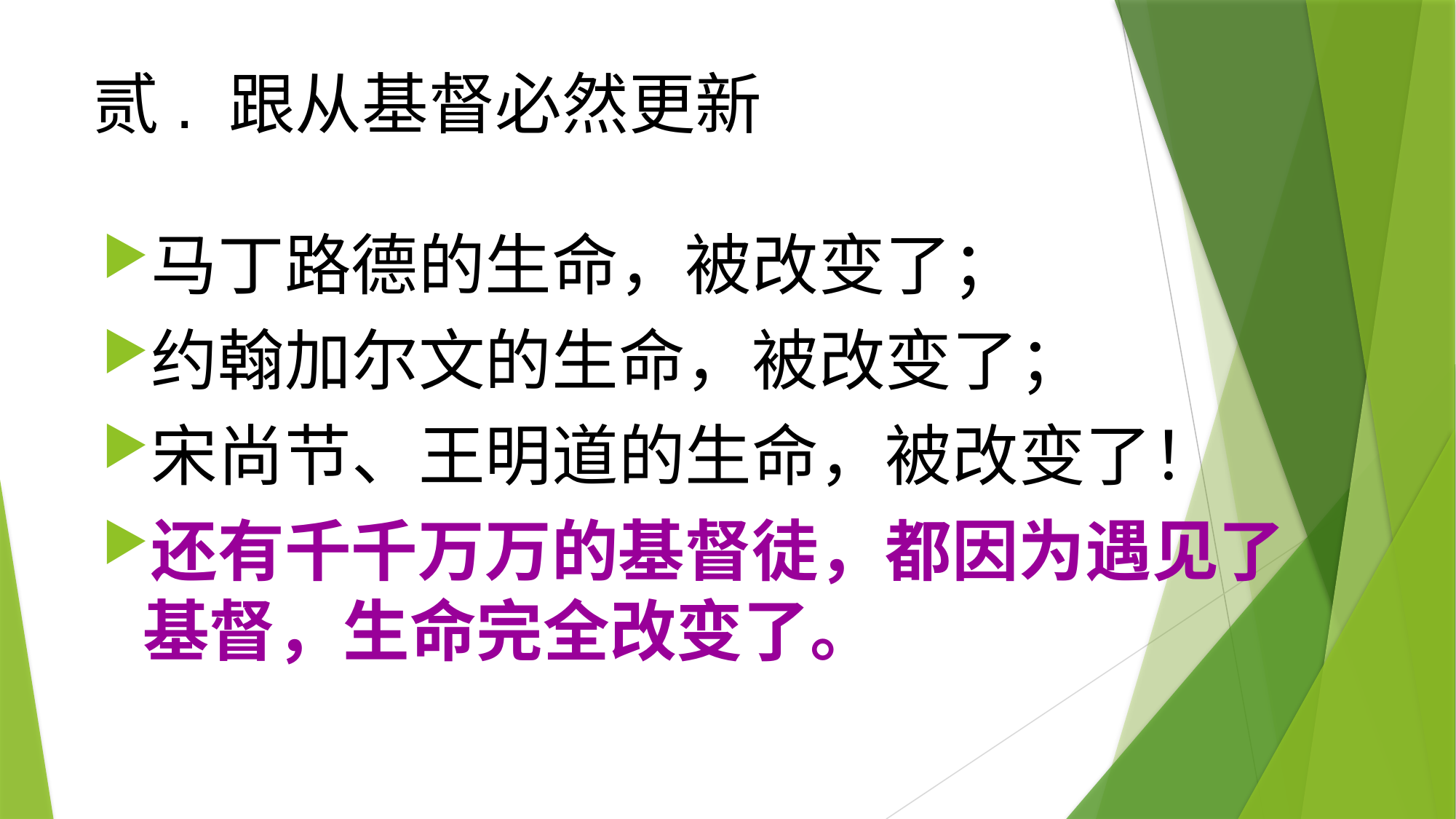

# 贰. 跟从基督必然更新
马丁路德的生命，被改变了；
约翰加尔文的生命，被改变了；
宋尚节、王明道的生命，被改变了！
还有千千万万的基督徒，都因为遇见了基督，生命完全改变了。